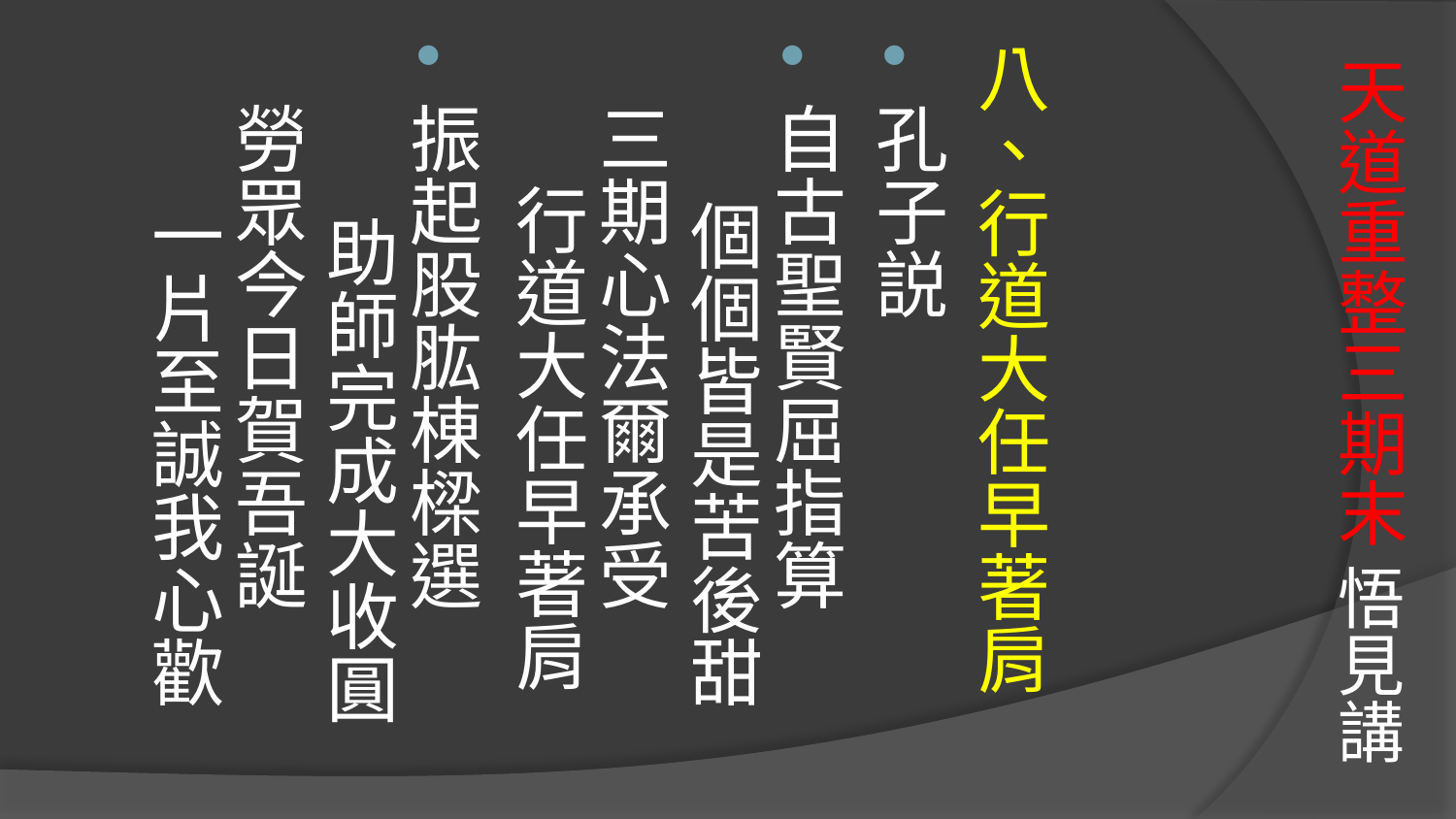

八、行道大任早著肩
孔子説
自古聖賢屈指算　             個個皆是苦後甜
三期心法爾承受　            行道大任早著肩
振起股肱棟樑選　              助師完成大收圓
勞眾今日賀吾誕　             一片至誠我心歡

# 天道重整三期末 悟見講